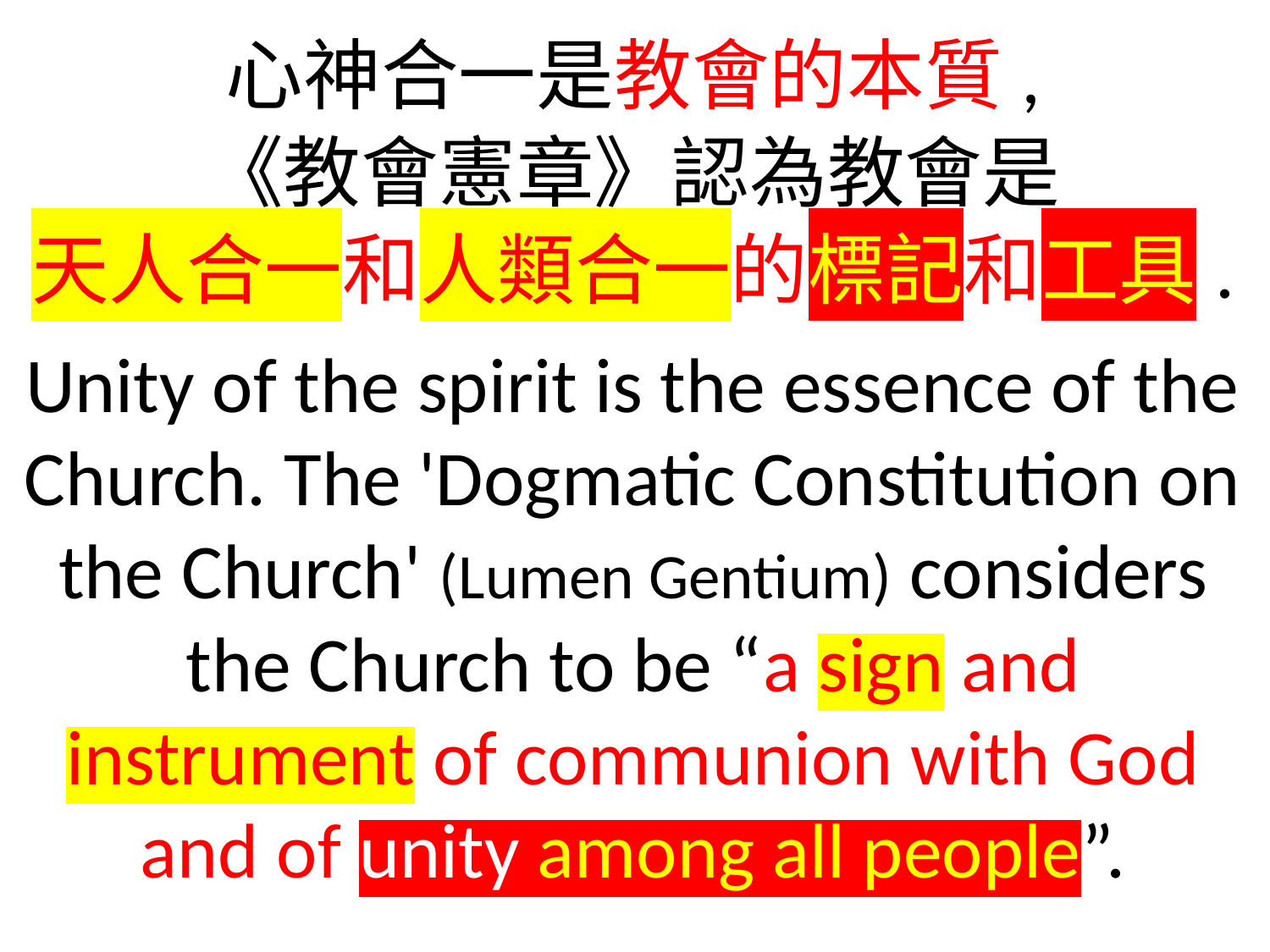

心神合一是教會的本質,
《教會憲章》認為教會是
天人合一和人類合一的標記和工具.
Unity of the spirit is the essence of the Church. The 'Dogmatic Constitution on the Church' (Lumen Gentium) considers the Church to be “a sign and instrument of communion with God and of unity among all people”.